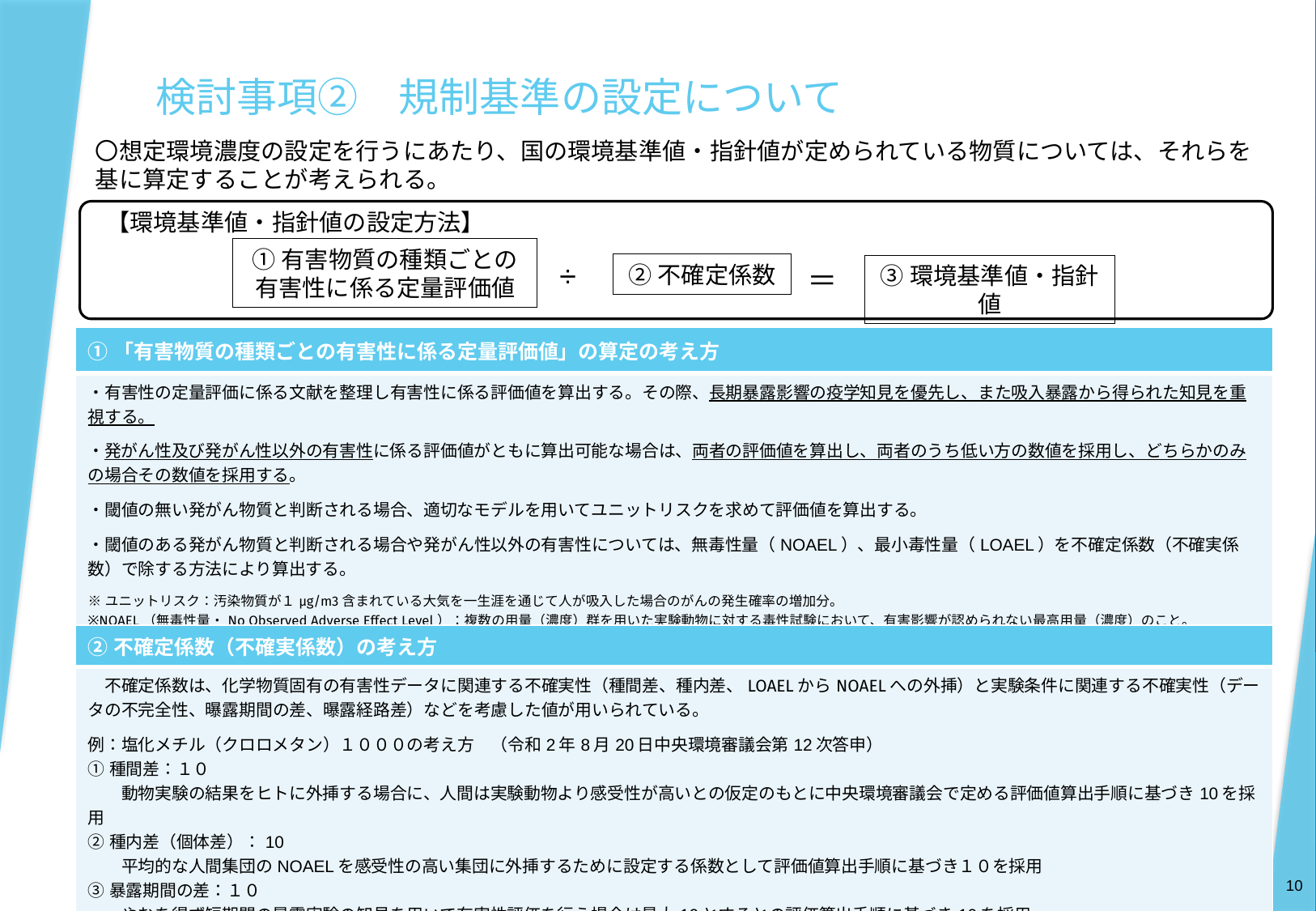

検討事項②　規制基準の設定について

〇想定環境濃度の設定を行うにあたり、国の環境基準値・指針値が定められている物質については、それらを基に算定することが考えられる。

【環境基準値・指針値の設定方法】
①有害物質の種類ごとの有害性に係る定量評価値
÷
②不確定係数
＝
③環境基準値・指針値
| ①「有害物質の種類ごとの有害性に係る定量評価値」の算定の考え方 |
| --- |
| ・有害性の定量評価に係る文献を整理し有害性に係る評価値を算出する。その際、長期暴露影響の疫学知見を優先し、また吸入暴露から得られた知見を重視する。 ・発がん性及び発がん性以外の有害性に係る評価値がともに算出可能な場合は、両者の評価値を算出し、両者のうち低い方の数値を採用し、どちらかのみの場合その数値を採用する。 ・閾値の無い発がん物質と判断される場合、適切なモデルを用いてユニットリスクを求めて評価値を算出する。 ・閾値のある発がん物質と判断される場合や発がん性以外の有害性については、無毒性量（NOAEL）、最小毒性量（LOAEL）を不確定係数（不確実係数）で除する方法により算出する。 ※ユニットリスク：汚染物質が１μg/m3含まれている大気を一生涯を通じて人が吸入した場合のがんの発生確率の増加分。 ※NOAEL（無毒性量・No Observed Adverse Effect Level）：複数の用量（濃度）群を用いた実験動物に対する毒性試験において、有害影響が認められない最高用量（濃度）のこと。 ※LOAEL（最小毒性量・Lowest Observed Adverse Effect Level）：化学物質の毒性試験では、複数の用量（濃度）段階で動物への影響を観察するが、そのうち何らかの毒性（悪影響）が見られた最小用量（濃度）のこと。 |

| ②不確定係数（不確実係数）の考え方 |
| --- |
| 不確定係数は、化学物質固有の有害性データに関連する不確実性（種間差、種内差、LOAELからNOAELへの外挿）と実験条件に関連する不確実性（データの不完全性、曝露期間の差、曝露経路差）などを考慮した値が用いられている。 例：塩化メチル（クロロメタン）１０００の考え方　（令和2年8月20日中央環境審議会第12次答申） ①種間差：１０ 　　動物実験の結果をヒトに外挿する場合に、人間は実験動物より感受性が高いとの仮定のもとに中央環境審議会で定める評価値算出手順に基づき10を採用 ②種内差（個体差）：10 　　平均的な人間集団のNOAELを感受性の高い集団に外挿するために設定する係数として評価値算出手順に基づき１０を採用 ③暴露期間の差：１０ 　　やむを得ず短期間の暴露実験の知見を用いて有害性評価を行う場合は最大10とするとの評価算出手順に基づき10を採用 →これら係数の積として1,000を設定 |
10